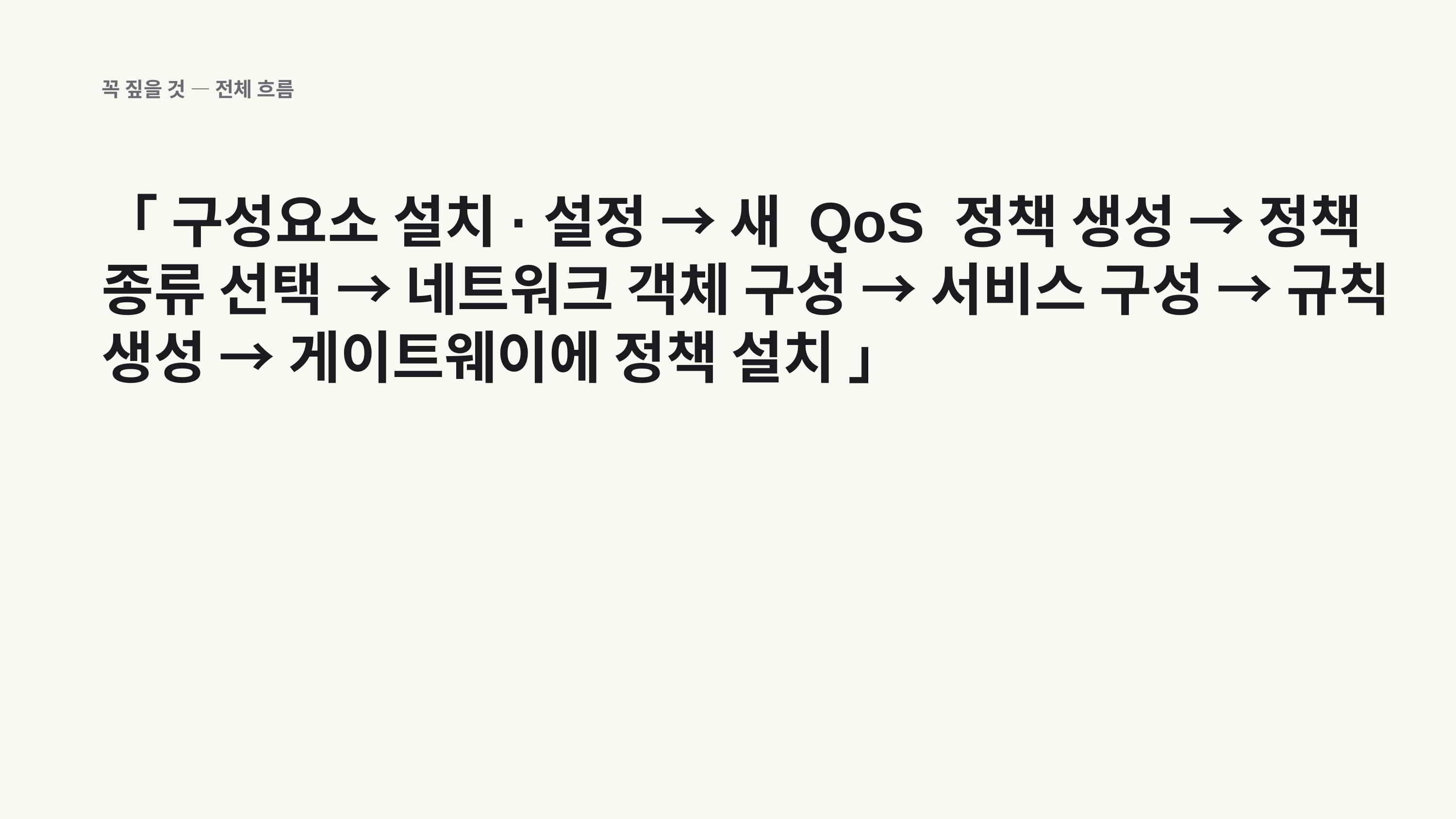

꼭 짚을 것 — 전체 흐름
「 구성요소 설치·설정 → 새 QoS 정책 생성 → 정책 종류 선택 → 네트워크 객체 구성 → 서비스 구성 → 규칙 생성 → 게이트웨이에 정책 설치 」